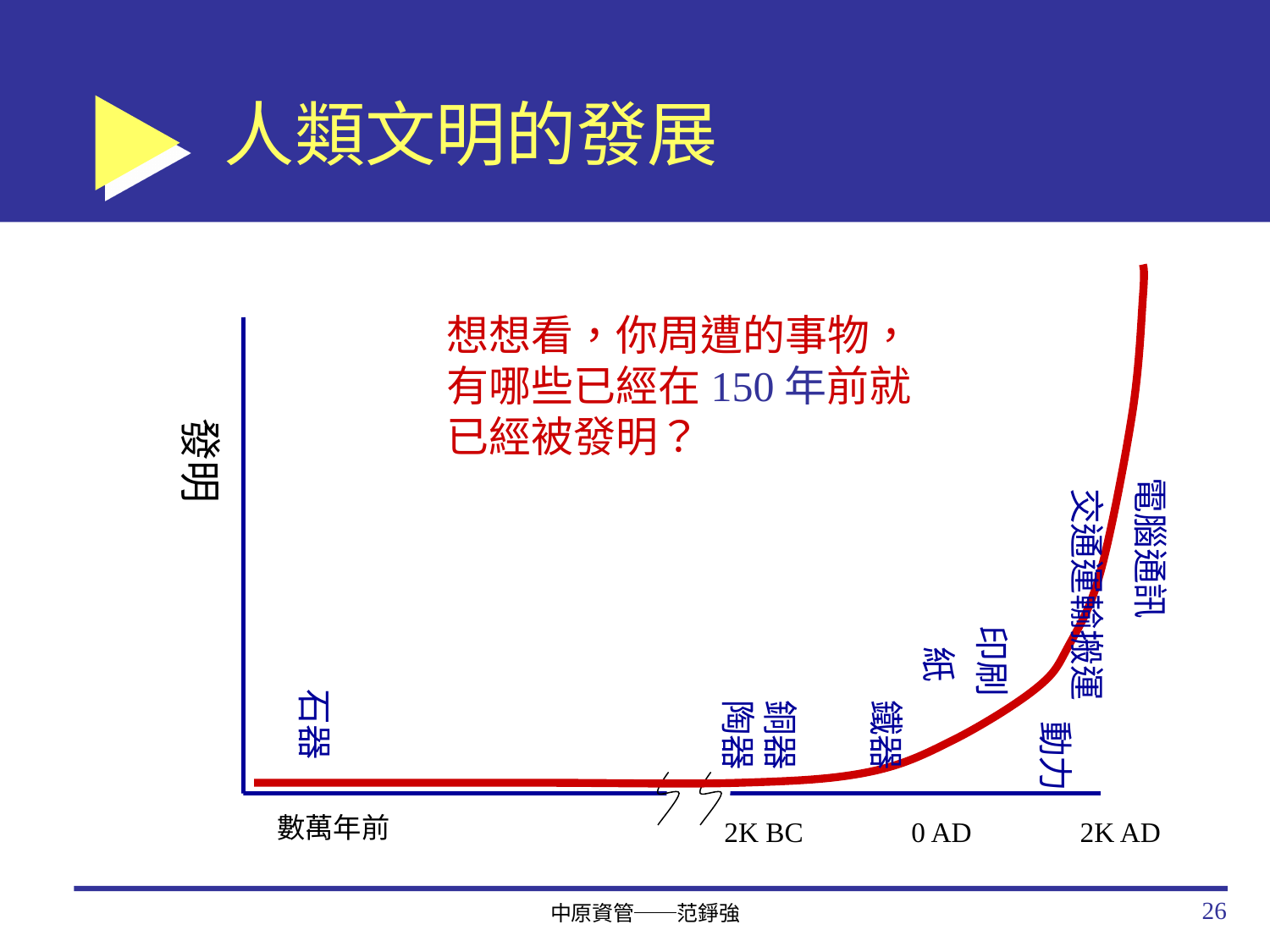

# 人類文明的發展

想想看，你周遭的事物，
有哪些已經在150年前就
已經被發明？

發明
電腦通訊
交通運輸搬運
印刷
紙
石器
銅器
陶器
鐵器
動力

數萬年前
2K BC
0 AD
2K AD
26